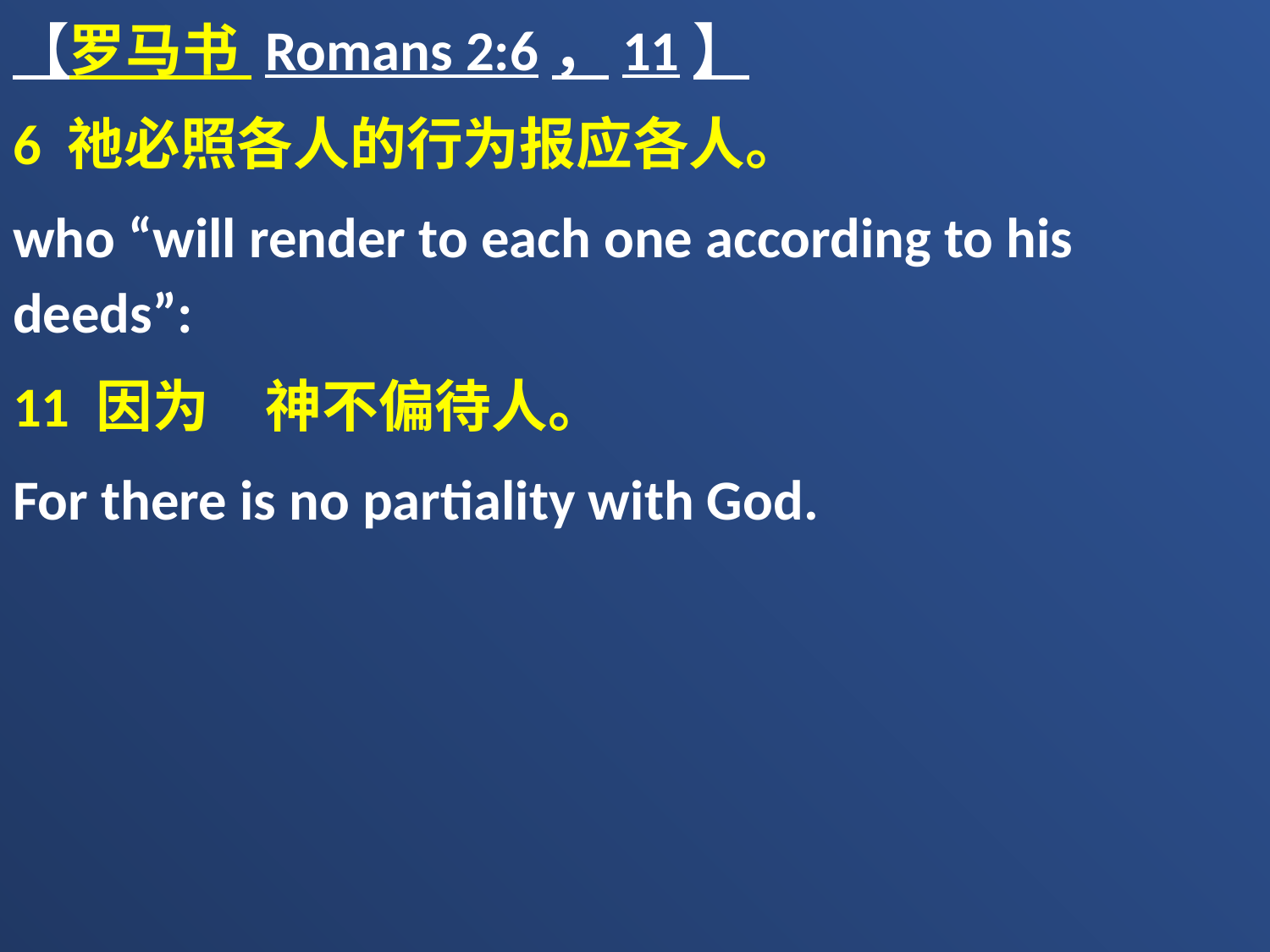

【罗马书 Romans 2:6，11】
6 祂必照各人的行为报应各人。
who “will render to each one according to his deeds”:
11 因为　神不偏待人。
For there is no partiality with God.